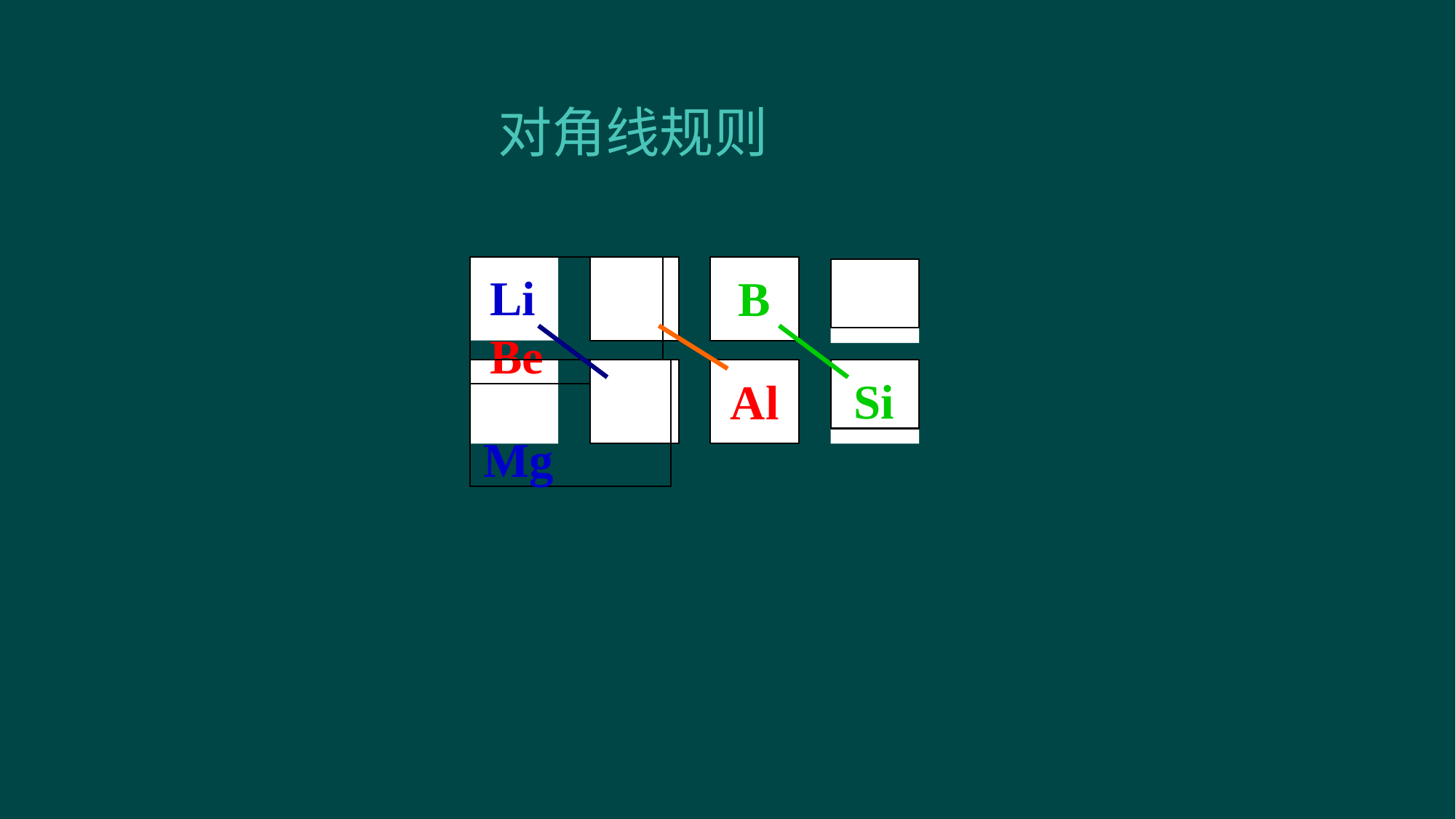

# 对角线规则

Li	Be

C
B

Na	Mg
Si

Al